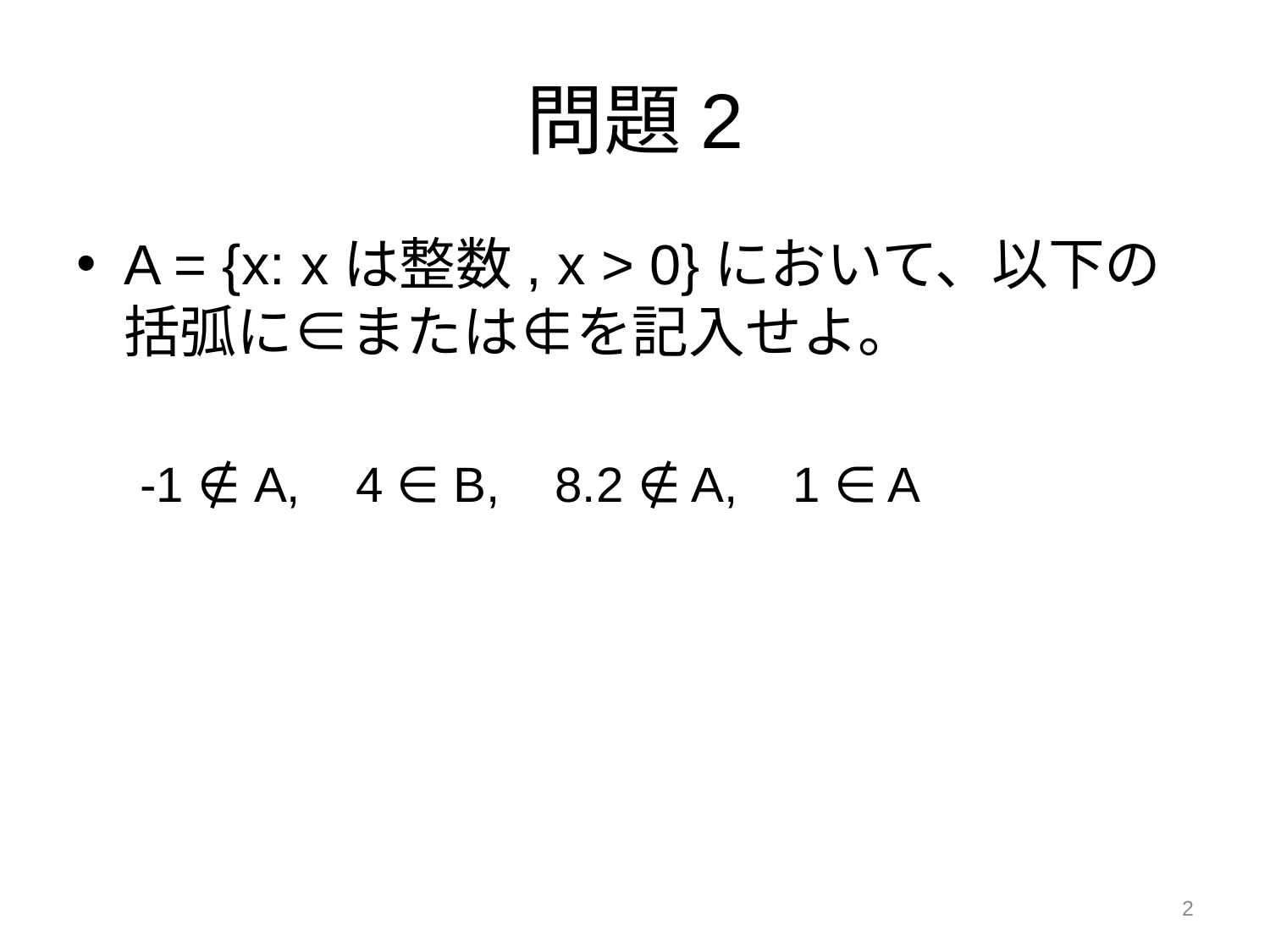

# 問題2
A = {x: xは整数, x > 0}において、以下の括弧に∈または∉を記入せよ。

-1 ∉ A,    4 ∈ B,    8.2 ∉ A,    1 ∈ A

2